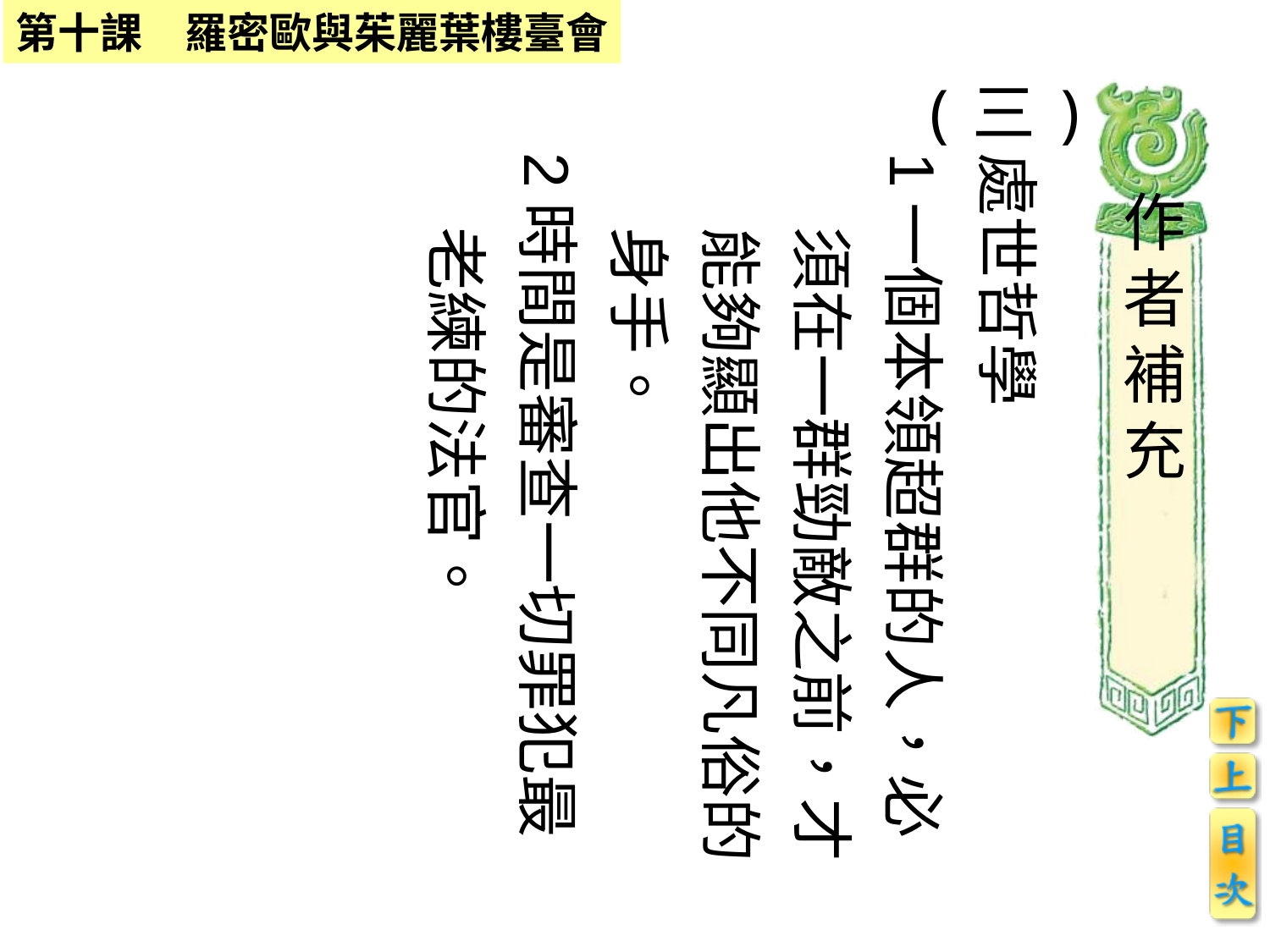

(三)
1一個本領超群的人，必須在一群勁敵之前，才能夠顯出他不同凡俗的身手。
2時間是審查一切罪犯最老練的法官。
處世哲學
作者補充